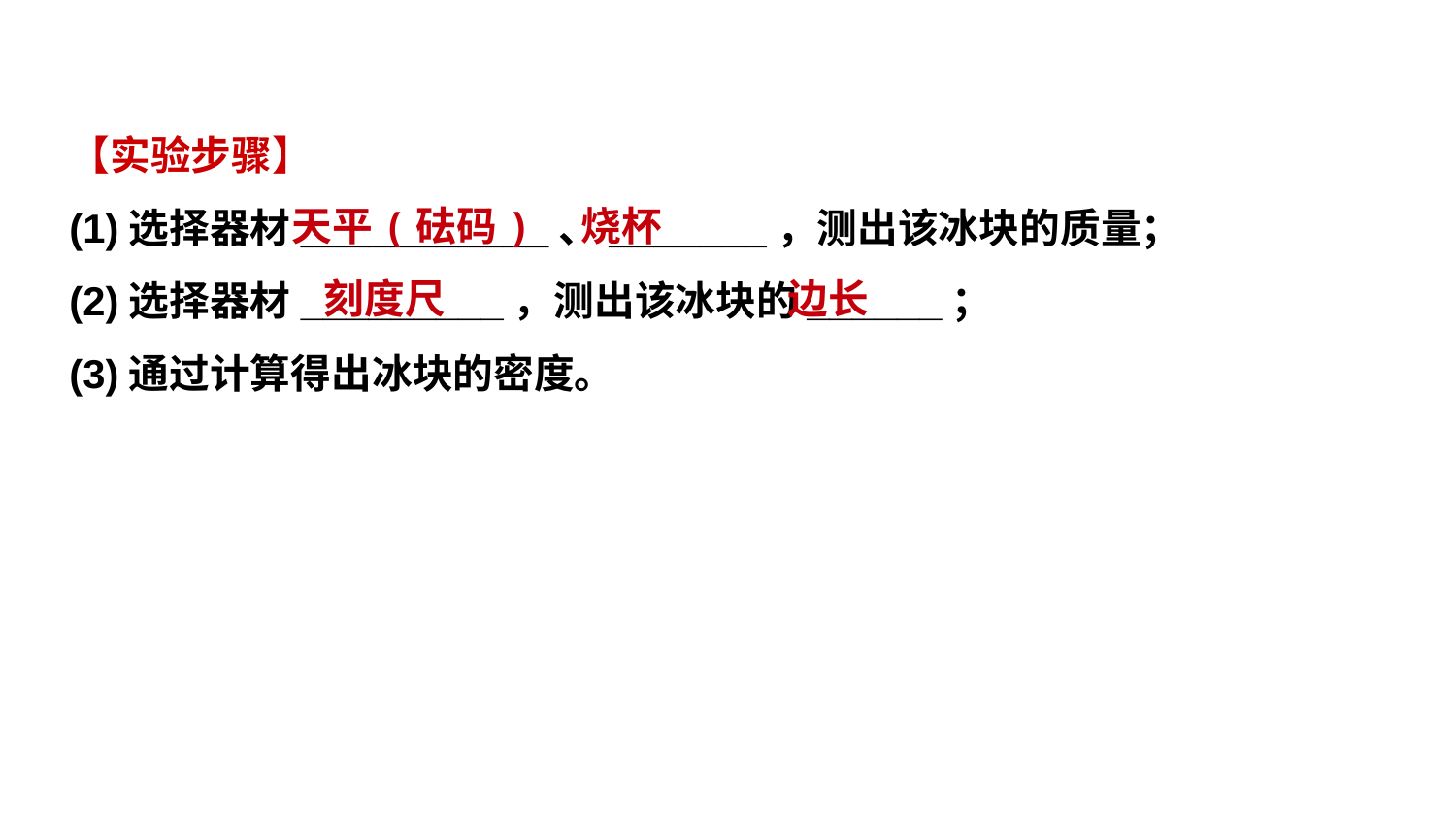

【实验步骤】
(1)选择器材___________、_______，测出该冰块的质量；
(2)选择器材_________，测出该冰块的______；
(3)通过计算得出冰块的密度。
天平(砝码)
 烧杯
 刻度尺
 边长